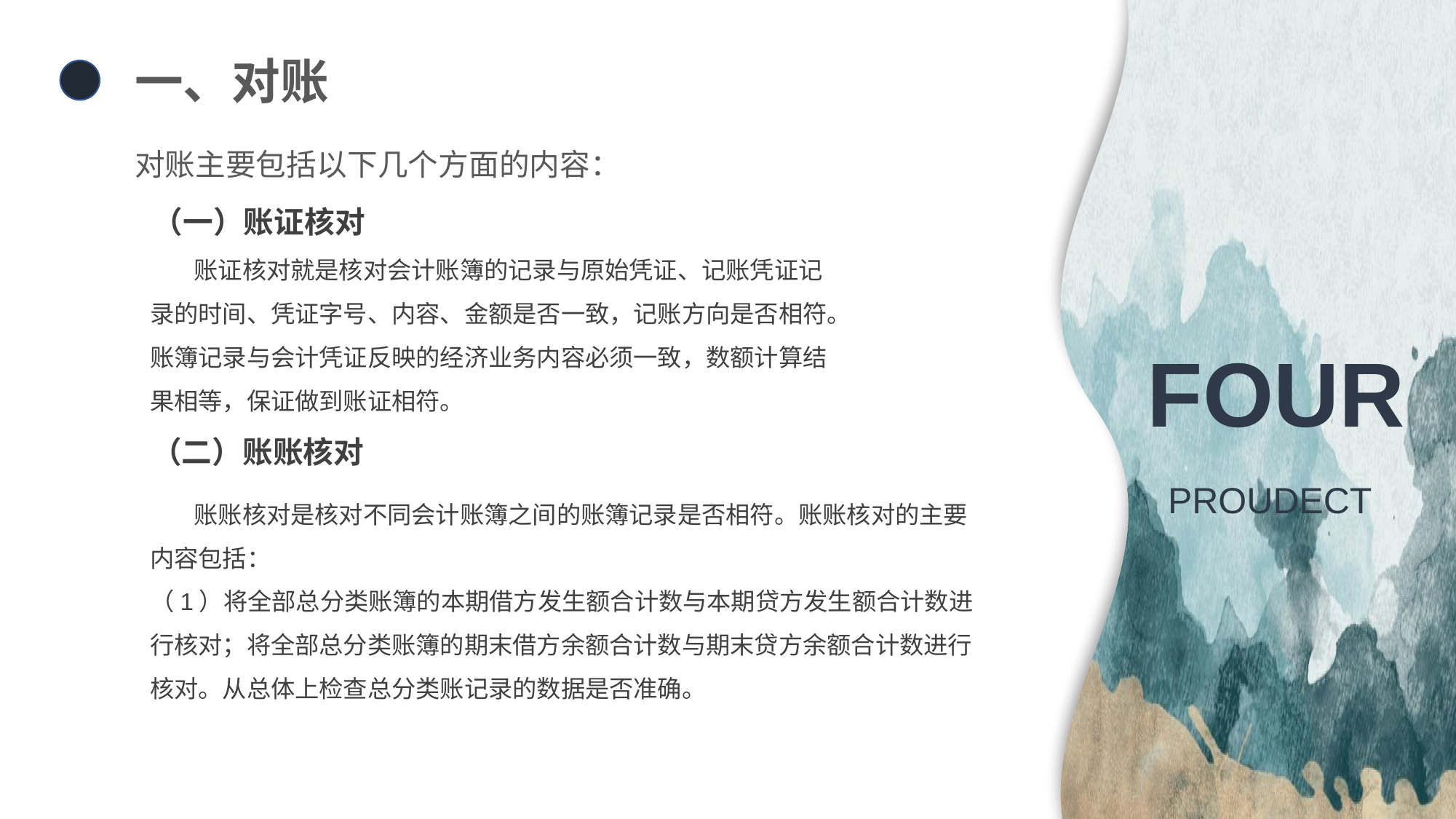

一、对账

对账主要包括以下几个方面的内容：

（一）账证核对
       账证核对就是核对会计账簿的记录与原始凭证、记账凭证记录的时间、凭证字号、内容、金额是否一致，记账方向是否相符。账簿记录与会计凭证反映的经济业务内容必须一致，数额计算结果相等，保证做到账证相符。
FOUR
（二）账账核对
PROUDECT
       账账核对是核对不同会计账簿之间的账簿记录是否相符。账账核对的主要内容包括：
（1）将全部总分类账簿的本期借方发生额合计数与本期贷方发生额合计数进行核对；将全部总分类账簿的期末借方余额合计数与期末贷方余额合计数进行核对。从总体上检查总分类账记录的数据是否准确。